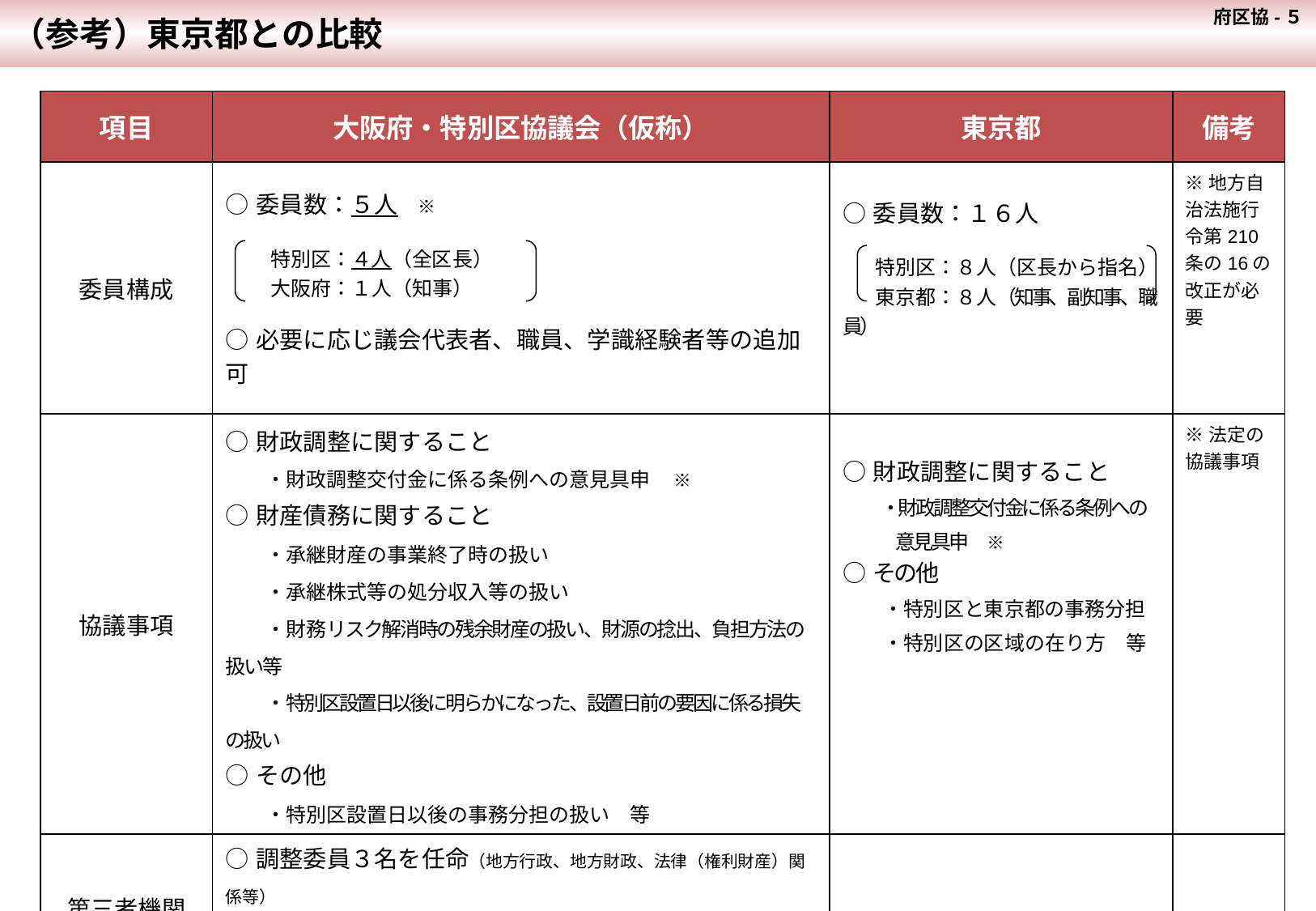

（参考）東京都との比較
府区協-５
| 項目 | 大阪府・特別区協議会（仮称） | 東京都 | 備考 |
| --- | --- | --- | --- |
| 委員構成 | ○委員数：５人　※ 　　 特別区：４人（全区長） 　　 大阪府：１人（知事） ○必要に応じ議会代表者、職員、学識経験者等の追加可 | ○委員数：１６人 特別区：８人（区長から指名） 東京都：８人（知事、副知事、職員） | ※地方自治法施行令第210条の16の改正が必要 |
| 協議事項 | ○財政調整に関すること 　　・財政調整交付金に係る条例への意見具申　※ ○財産債務に関すること 　　・承継財産の事業終了時の扱い 　　・承継株式等の処分収入等の扱い 　　・財務リスク解消時の残余財産の扱い、財源の捻出、負担方法の扱い等 　　・特別区設置日以後に明らかになった、設置日前の要因に係る損失の扱い ○その他 　　・特別区設置日以後の事務分担の扱い　等 | ○財政調整に関すること 　　・財政調整交付金に係る条例への 　　　意見具申　※ ○その他 　　・特別区と東京都の事務分担 　　・特別区の区域の在り方　等 | ※法定の協議事項 |
| 第三者機関 | ○調整委員３名を任命（地方行政、地方財政、法律（権利財産）関係等） ○調整委員の合議による「調停案」を提示 ○協議会委員は「調停案」を尊重し再協議 | ― |  |